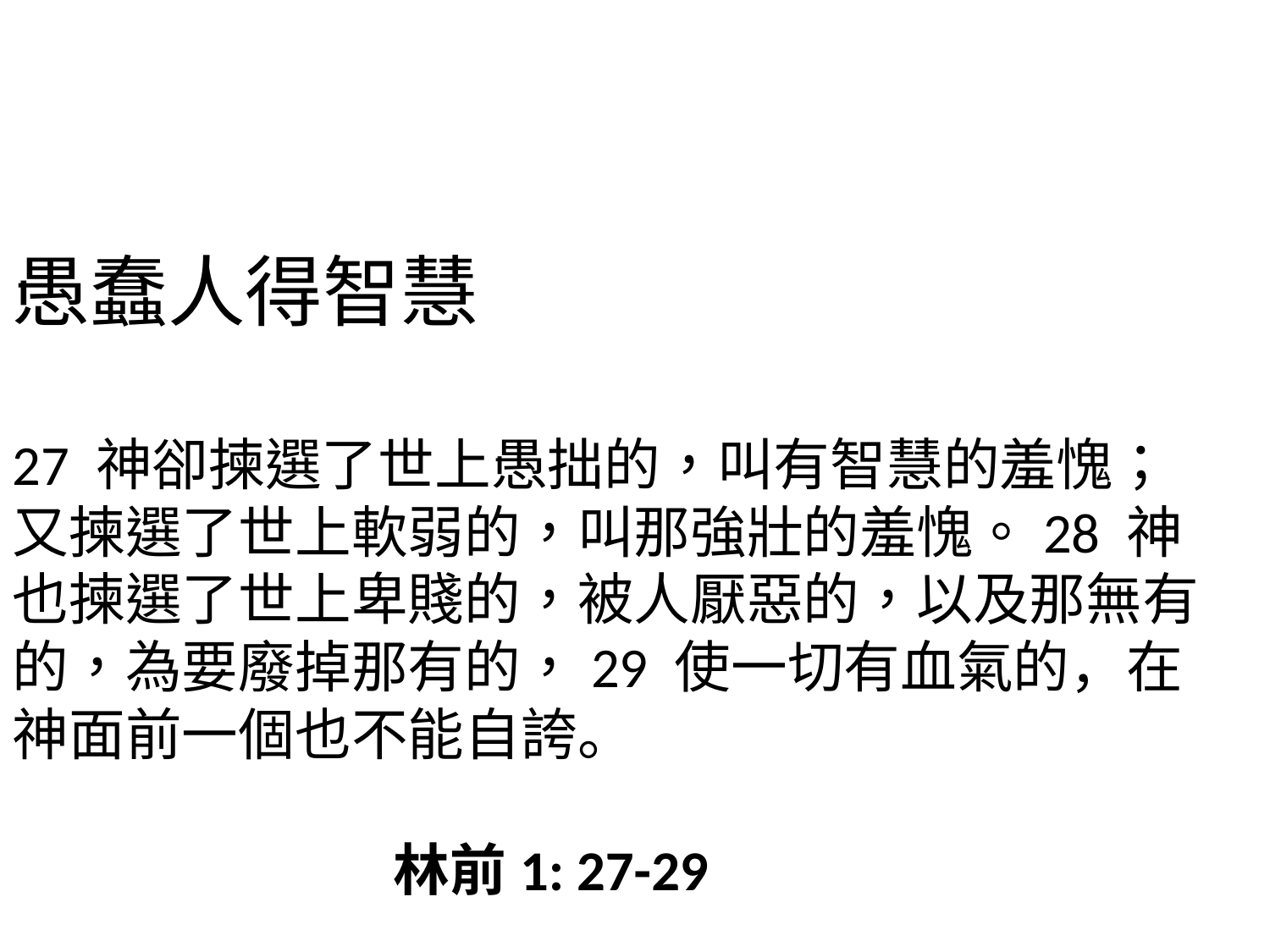

愚蠢人得智慧

27 神卻揀選了世上愚拙的，叫有智慧的羞愧；又揀選了世上軟弱的，叫那強壯的羞愧。28 神也揀選了世上卑賤的，被人厭惡的，以及那無有的，為要廢掉那有的，29 使一切有血氣的，在神面前一個也不能自誇。
												林前1: 27-29